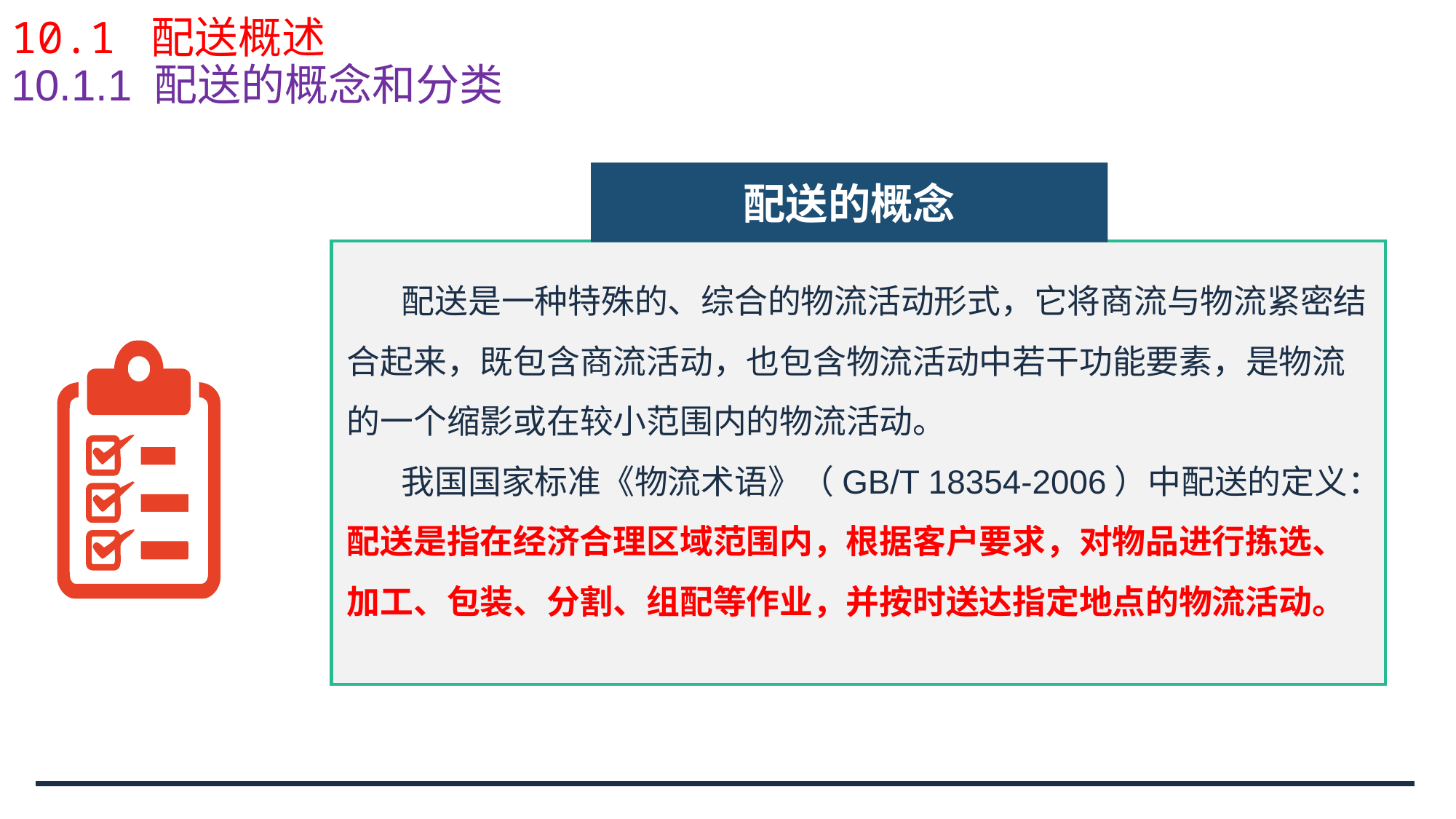

# 10.1 配送概述 10.1.1 配送的概念和分类
配送的概念

配送是一种特殊的、综合的物流活动形式，它将商流与物流紧密结合起来，既包含商流活动，也包含物流活动中若干功能要素，是物流的一个缩影或在较小范围内的物流活动。
我国国家标准《物流术语》（GB/T 18354-2006）中配送的定义：配送是指在经济合理区域范围内，根据客户要求，对物品进行拣选、加工、包装、分割、组配等作业，并按时送达指定地点的物流活动。